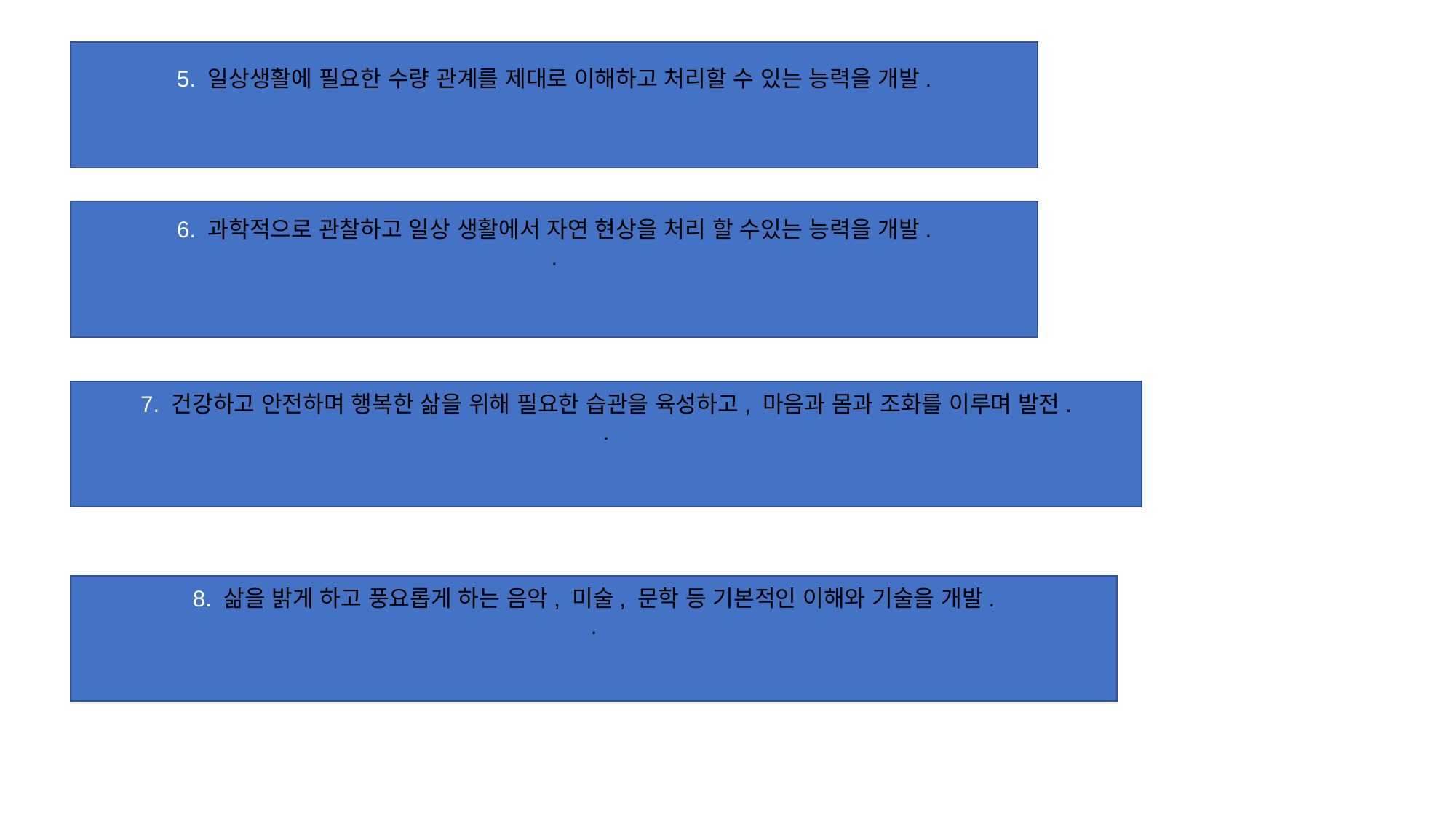

5. 일상생활에 필요한 수량 관계를 제대로 이해하고 처리할 수 있는 능력을 개발.

#
6. 과학적으로 관찰하고 일상 생활에서 자연 현상을 처리 할 수있는 능력을 개발.
.

7. 건강하고 안전하며 행복한 삶을 위해 필요한 습관을 육성하고, 마음과 몸과 조화를 이루며 발전.
.

8. 삶을 밝게 하고 풍요롭게 하는 음악, 미술, 문학 등 기본적인 이해와 기술을 개발.
.